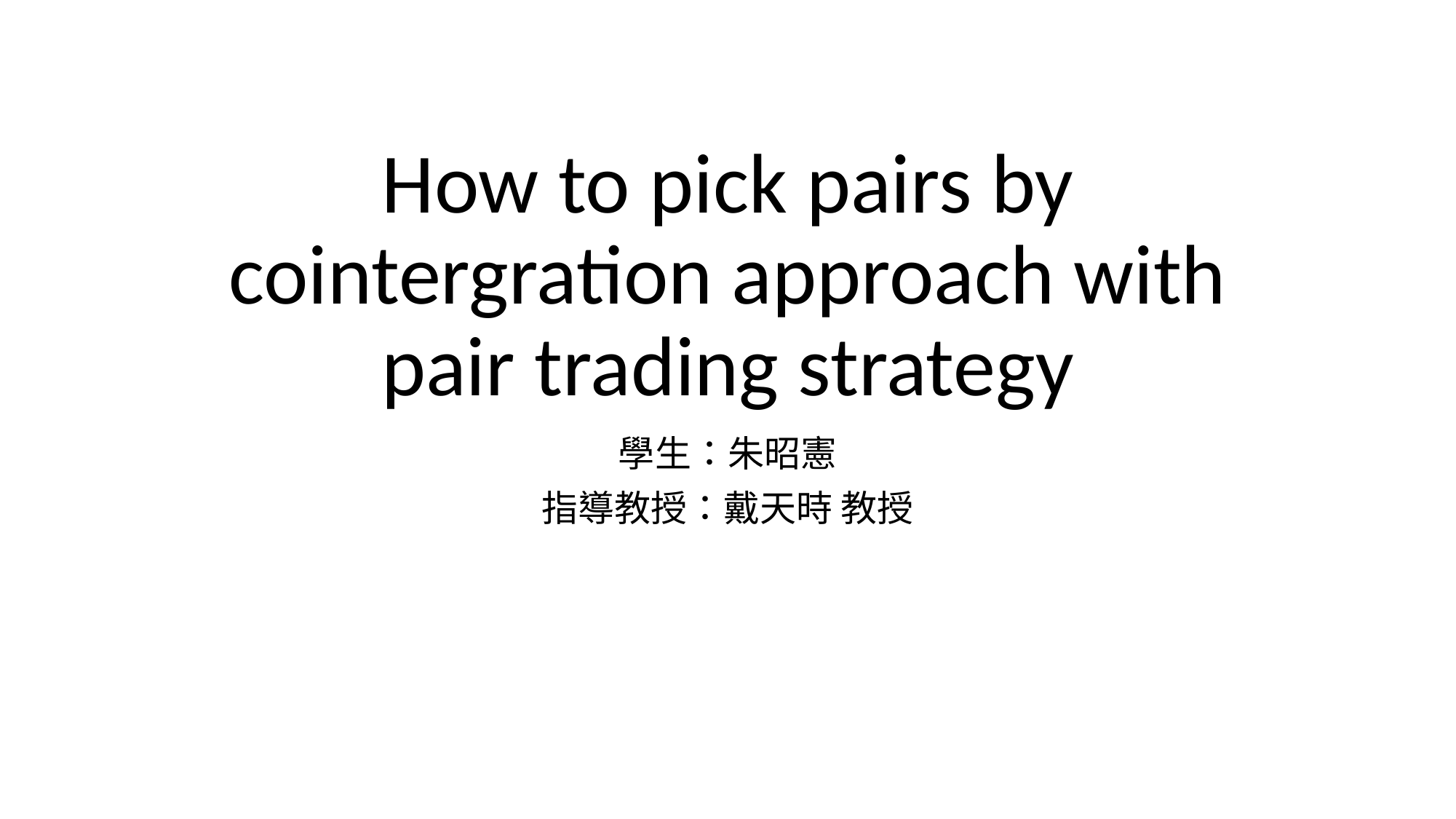

# How to pick pairs by cointergration approach with pair trading strategy
學生：朱昭憲
指導教授：戴天時 教授